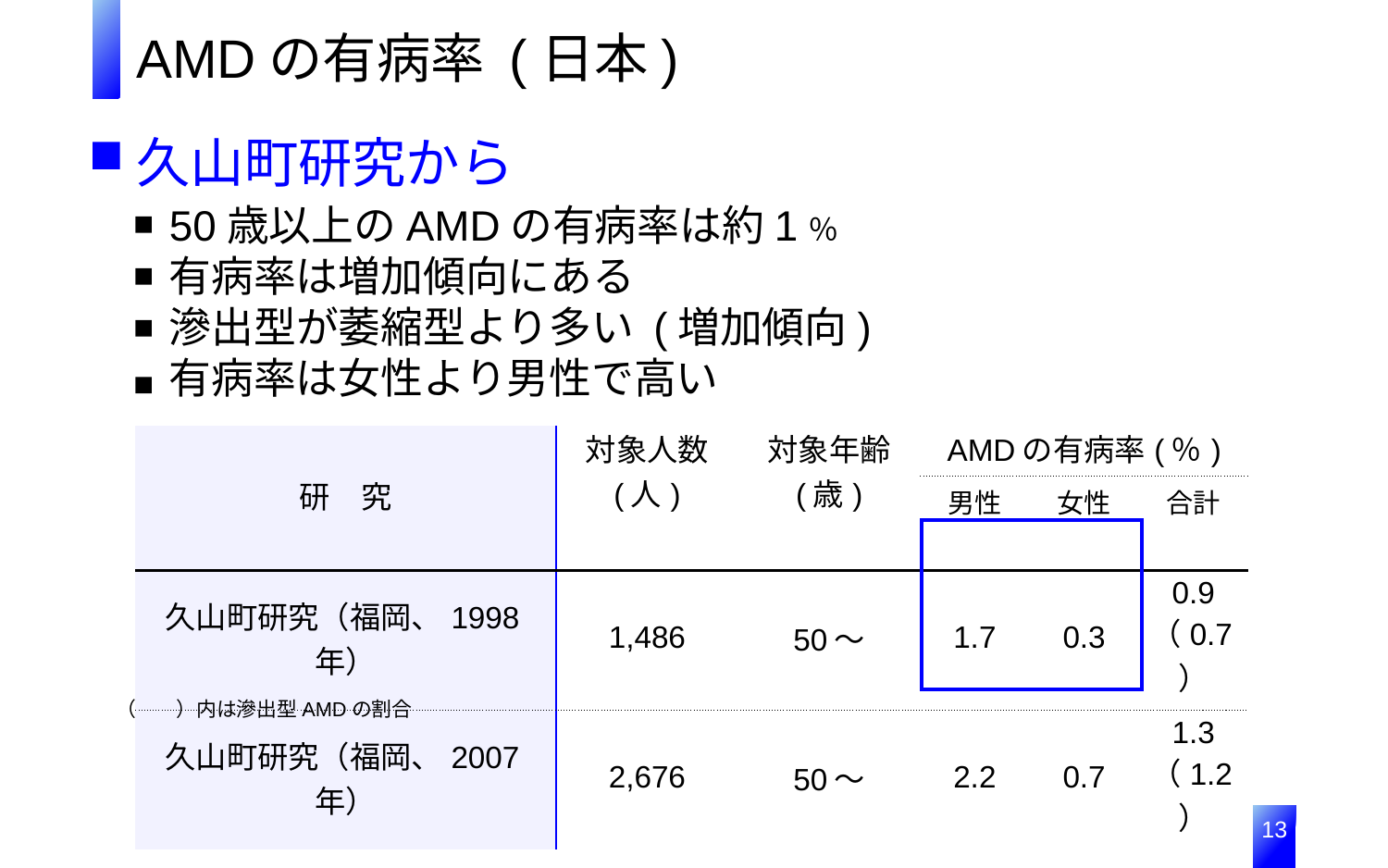

AMDの有病率 (日本)

久山町研究から

50歳以上のAMDの有病率は約1％
有病率は増加傾向にある
滲出型が萎縮型より多い (増加傾向)
有病率は女性より男性で高い

| 研　究 | 対象人数 (人) | 対象年齢 (歳) | AMDの有病率(％) |  |  |
| --- | --- | --- | --- | --- | --- |
|  |  |  | 男性 | 女性 | 合計 |
| 久山町研究（福岡、1998年） | 1,486 | 50～ | 1.7 | 0.3 | 0.9 （0.7） |
| 久山町研究（福岡、2007年） | 2,676 | 50～ | 2.2 | 0.7 | 1.3 （1.2） |

（　　）内は滲出型AMDの割合